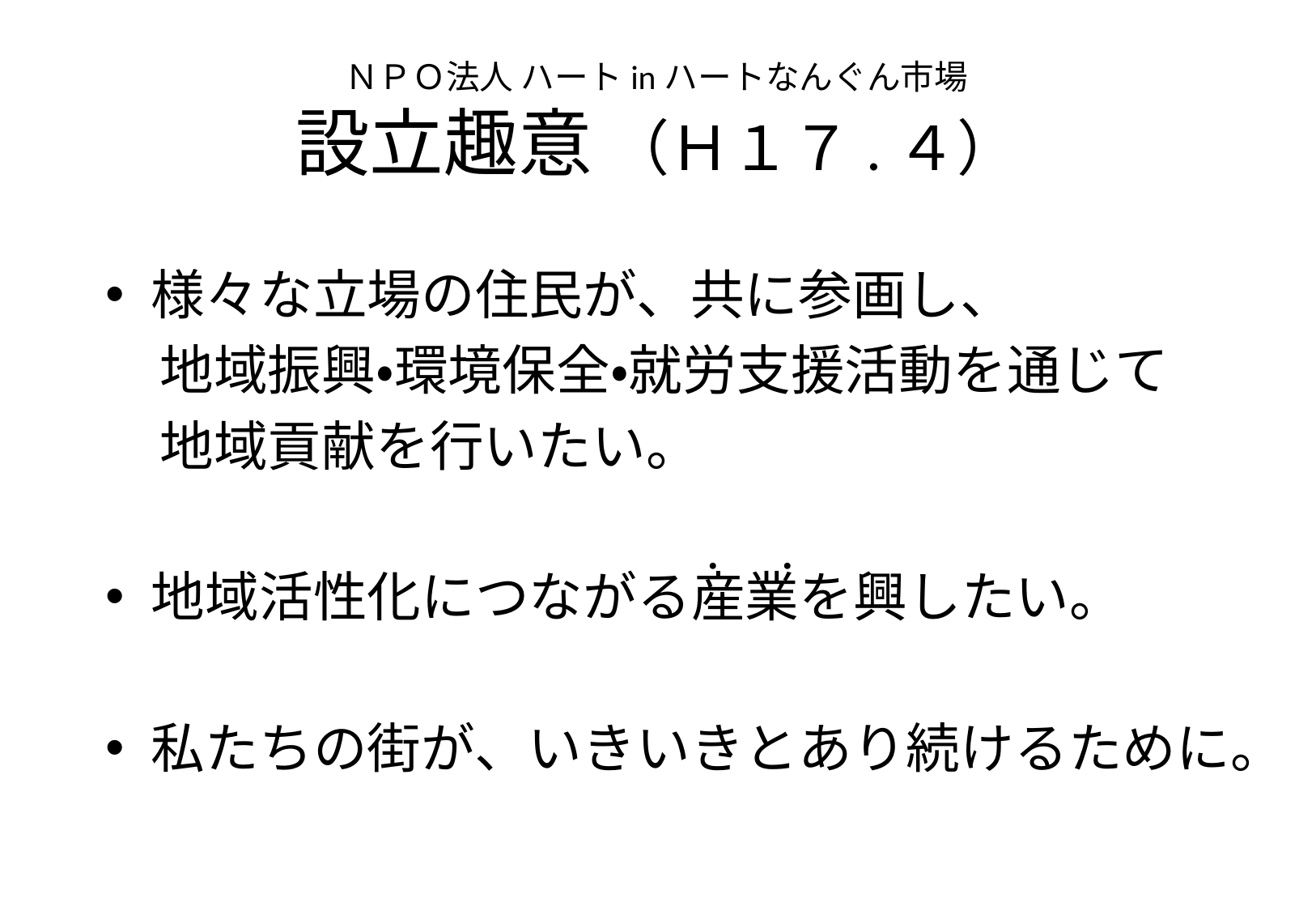

# ＮＰＯ法人 ハートinハートなんぐん市場 設立趣意 （Ｈ１７.４）
様々な立場の住民が、共に参画し、
　地域振興・環境保全・就労支援活動を通じて
　地域貢献を行いたい。

地域活性化につながる産業を興したい。

私たちの街が、いきいきとあり続けるために。
・  　・